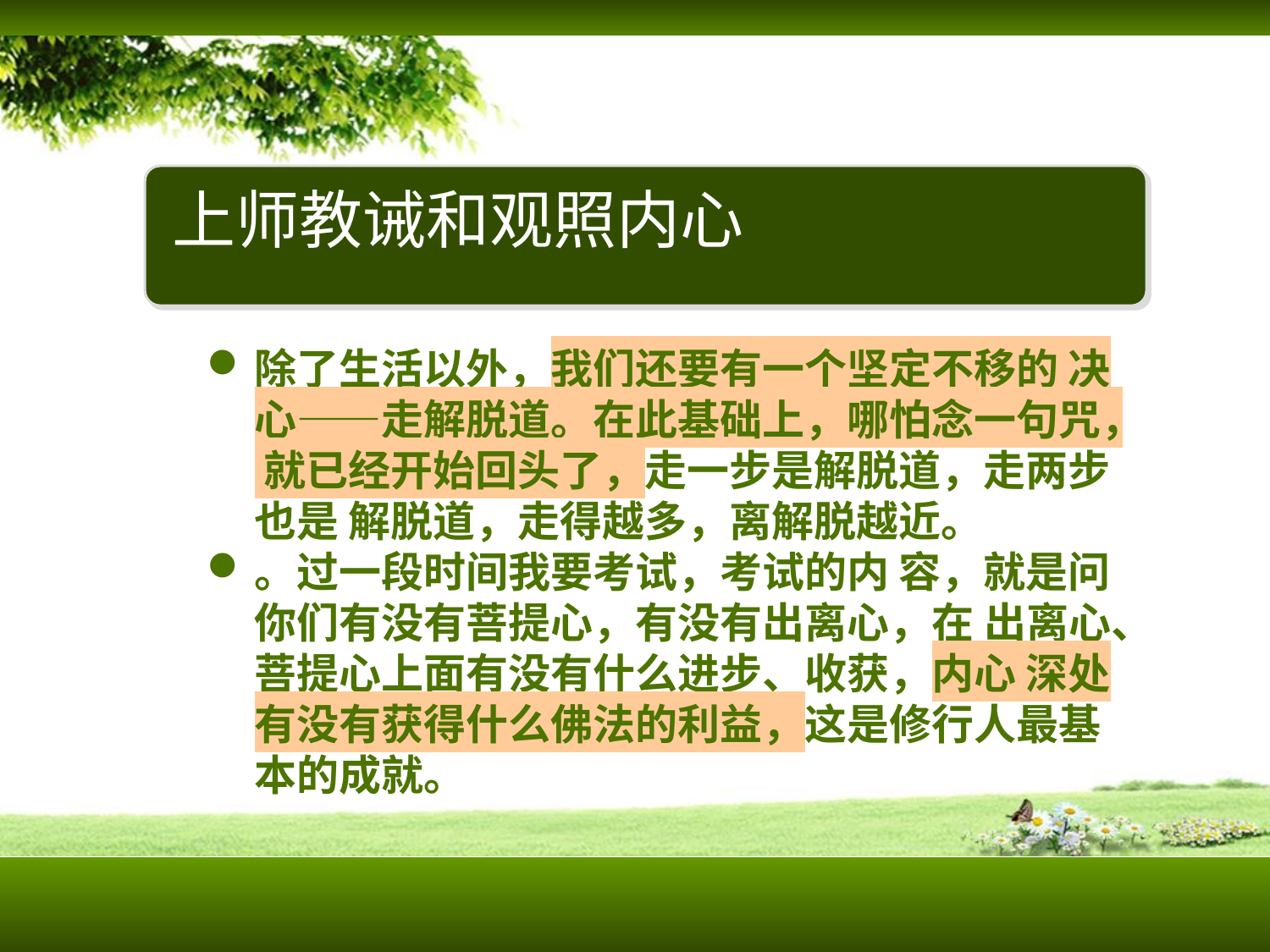

上师教诫和观照内心
除了生活以外，我们还要有一个坚定不移的 决心——走解脱道。在此基础上，哪怕念一句咒， 就已经开始回头了，走一步是解脱道，走两步也是 解脱道，走得越多，离解脱越近。
。过一段时间我要考试，考试的内 容，就是问你们有没有菩提心，有没有出离心，在 出离心、菩提心上面有没有什么进步、收获，内心 深处有没有获得什么佛法的利益，这是修行人最基 本的成就。